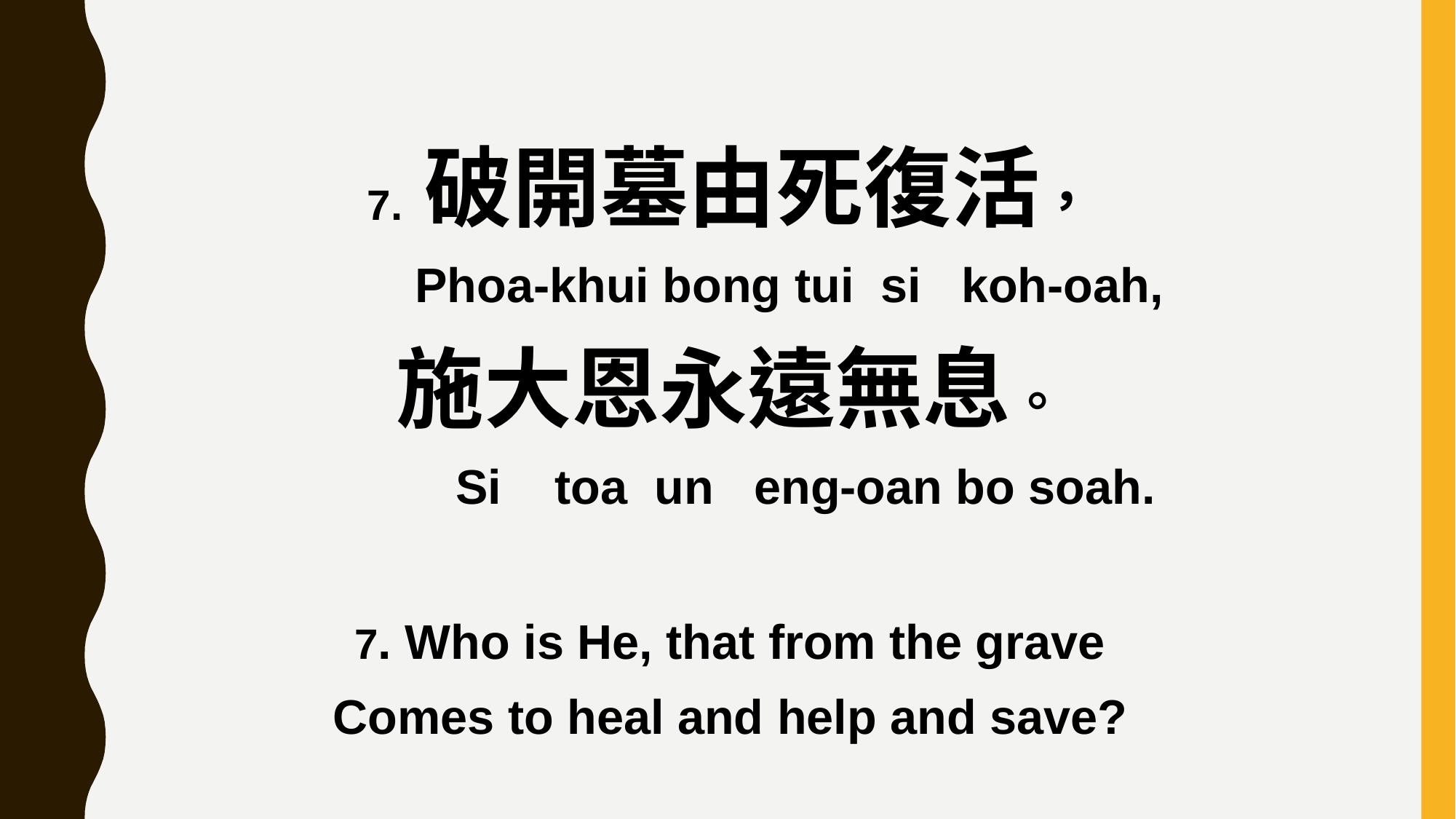

7. 破開墓由死復活，
	        Phoa-khui bong tui  si   koh-oah,
施大恩永遠無息。
	           Si    toa  un   eng-oan bo soah.

7. Who is He, that from the grave
Comes to heal and help and save?